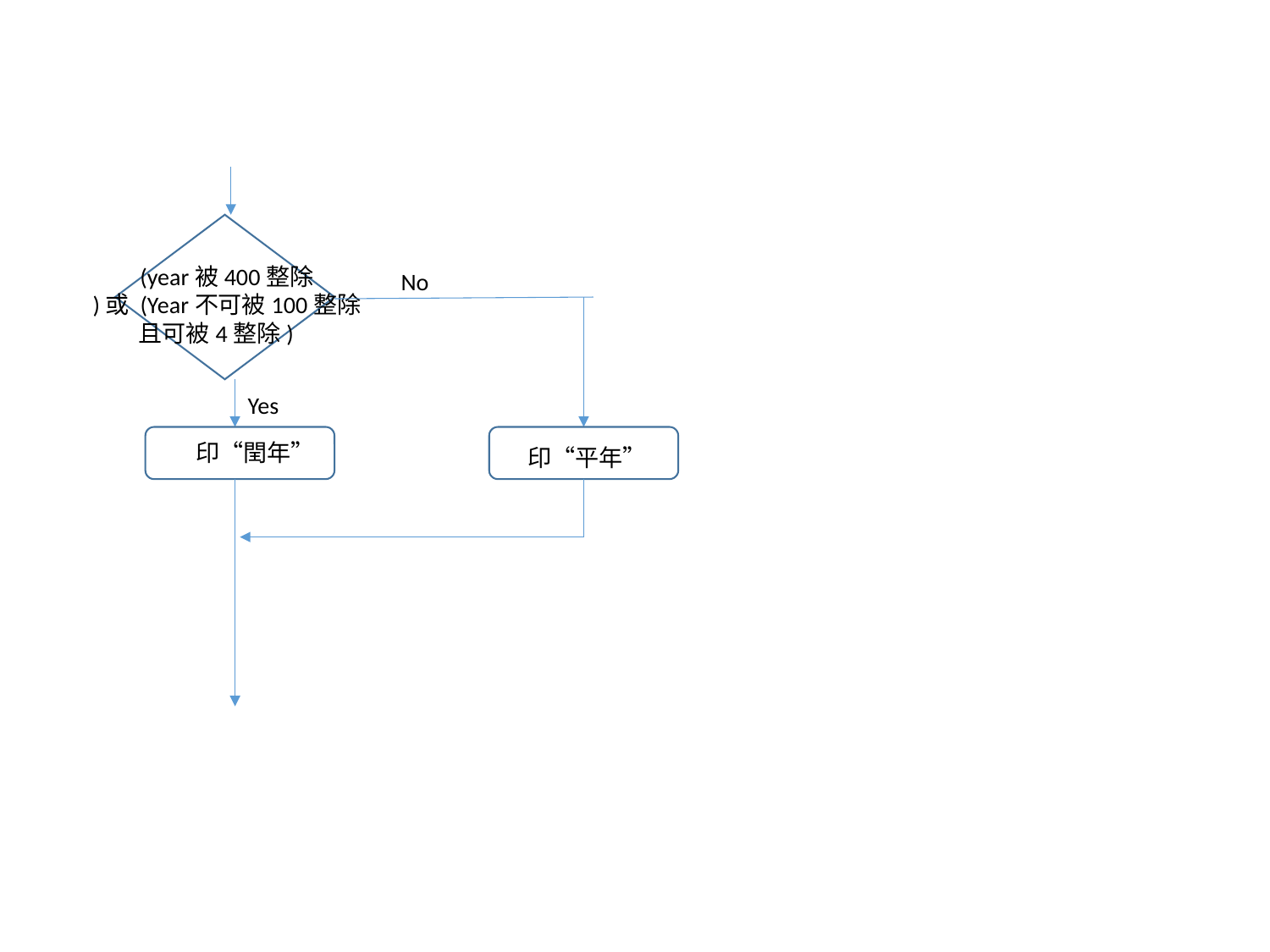

(year被400整除
    )或 (Year不可被100整除
且可被4整除)
No
Yes

印“閏年”
印“平年”